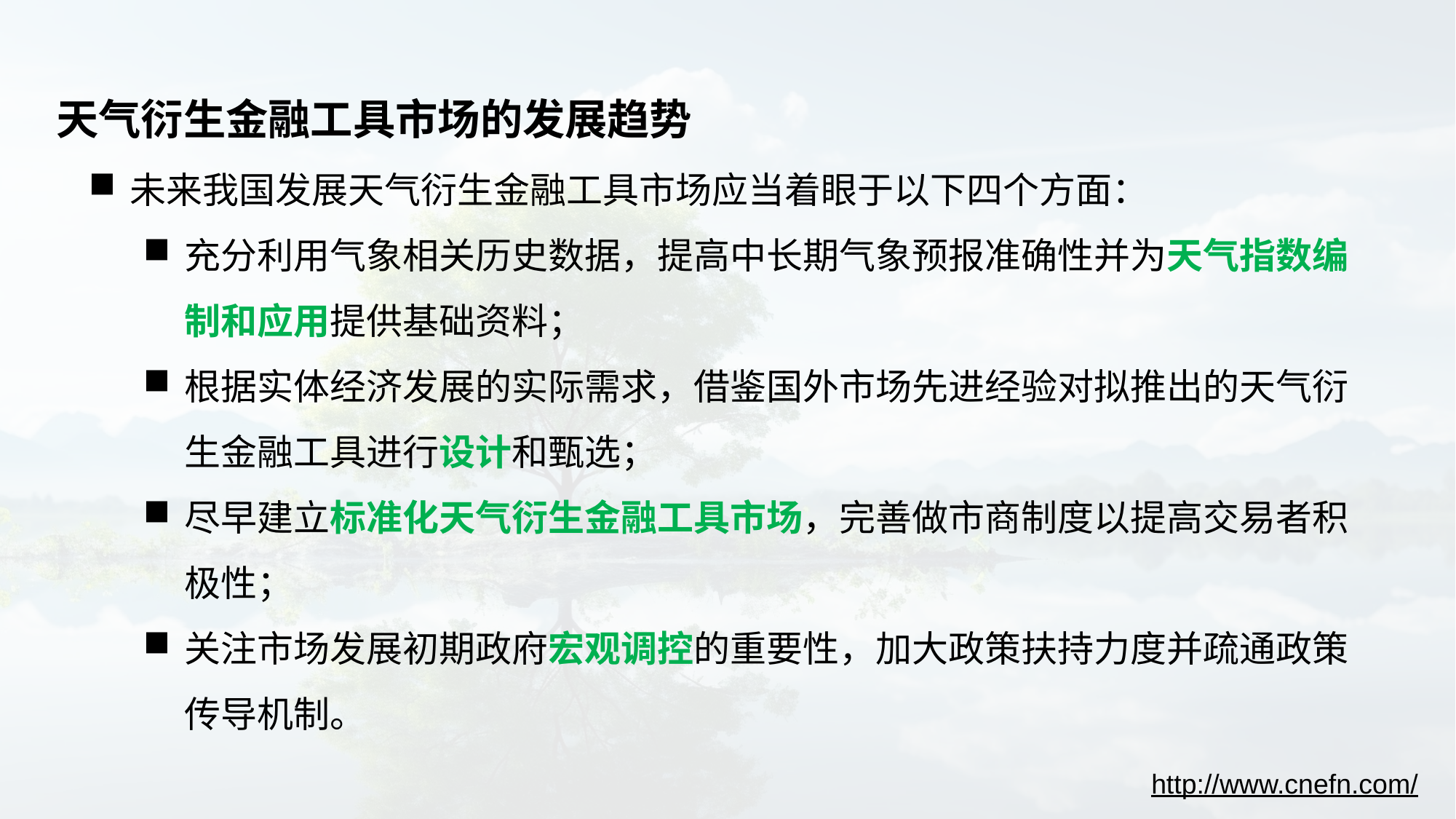

# 天气衍生金融工具市场的发展趋势
未来我国发展天气衍生金融工具市场应当着眼于以下四个方面：
充分利用气象相关历史数据，提高中长期气象预报准确性并为天气指数编制和应用提供基础资料；
根据实体经济发展的实际需求，借鉴国外市场先进经验对拟推出的天气衍生金融工具进行设计和甄选；
尽早建立标准化天气衍生金融工具市场，完善做市商制度以提高交易者积极性；
关注市场发展初期政府宏观调控的重要性，加大政策扶持力度并疏通政策传导机制。